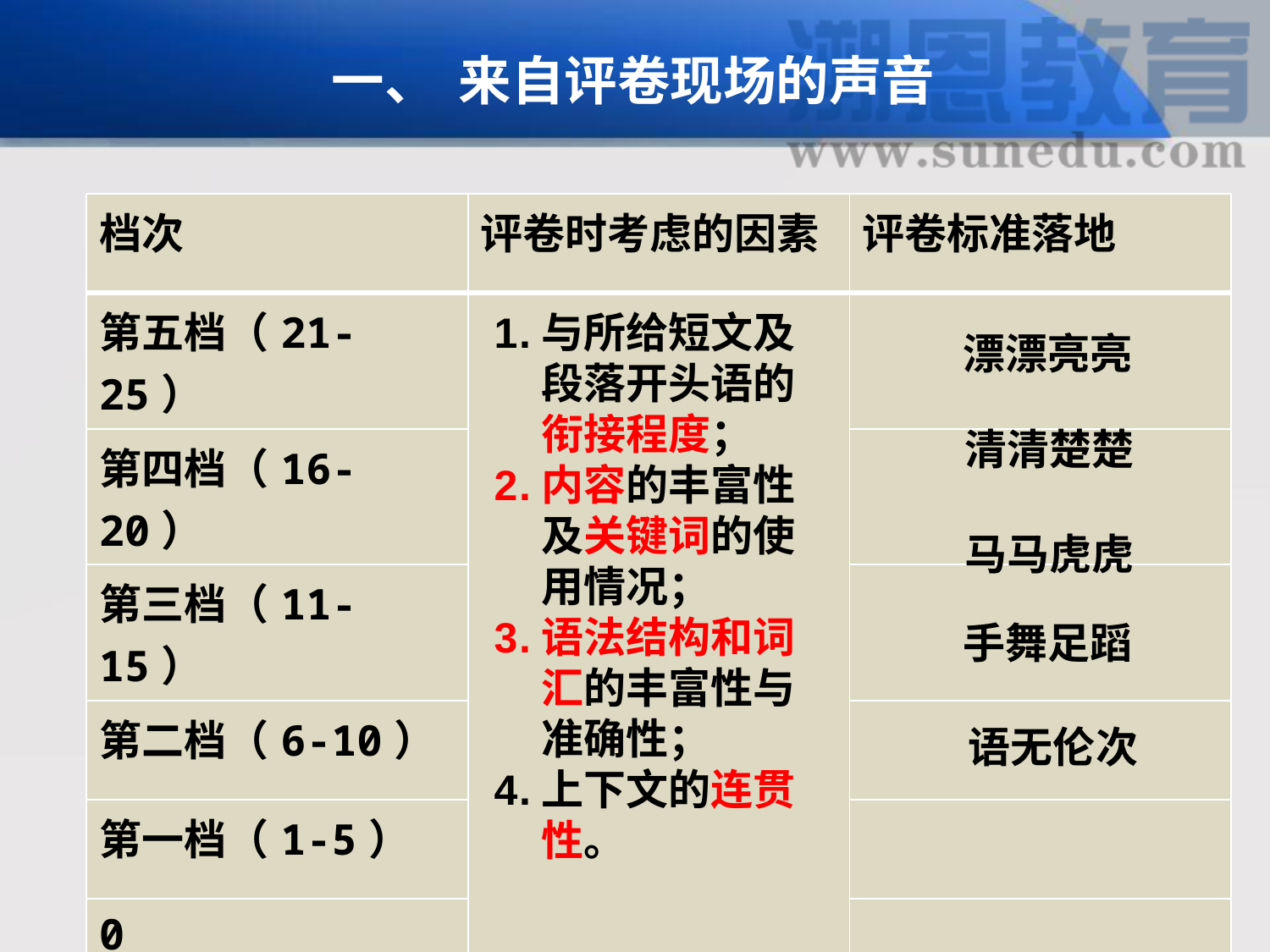

# 一、	来自评卷现场的声音
| 档次 | 评卷时考虑的因素 | 评卷标准落地 |
| --- | --- | --- |
| 第五档（21-25） |  |  |
| 第四档（16-20） |  |  |
| 第三档（11-15） |  |  |
| 第二档（6-10） |  |  |
| 第一档（1-5） |  |  |
| 0 |  |  |
与所给短文及段落开头语的衔接程度；
内容的丰富性及关键词的使用情况；
语法结构和词汇的丰富性与准确性；
上下文的连贯性。

漂漂亮亮
清清楚楚
马马虎虎
手舞足蹈
语无伦次